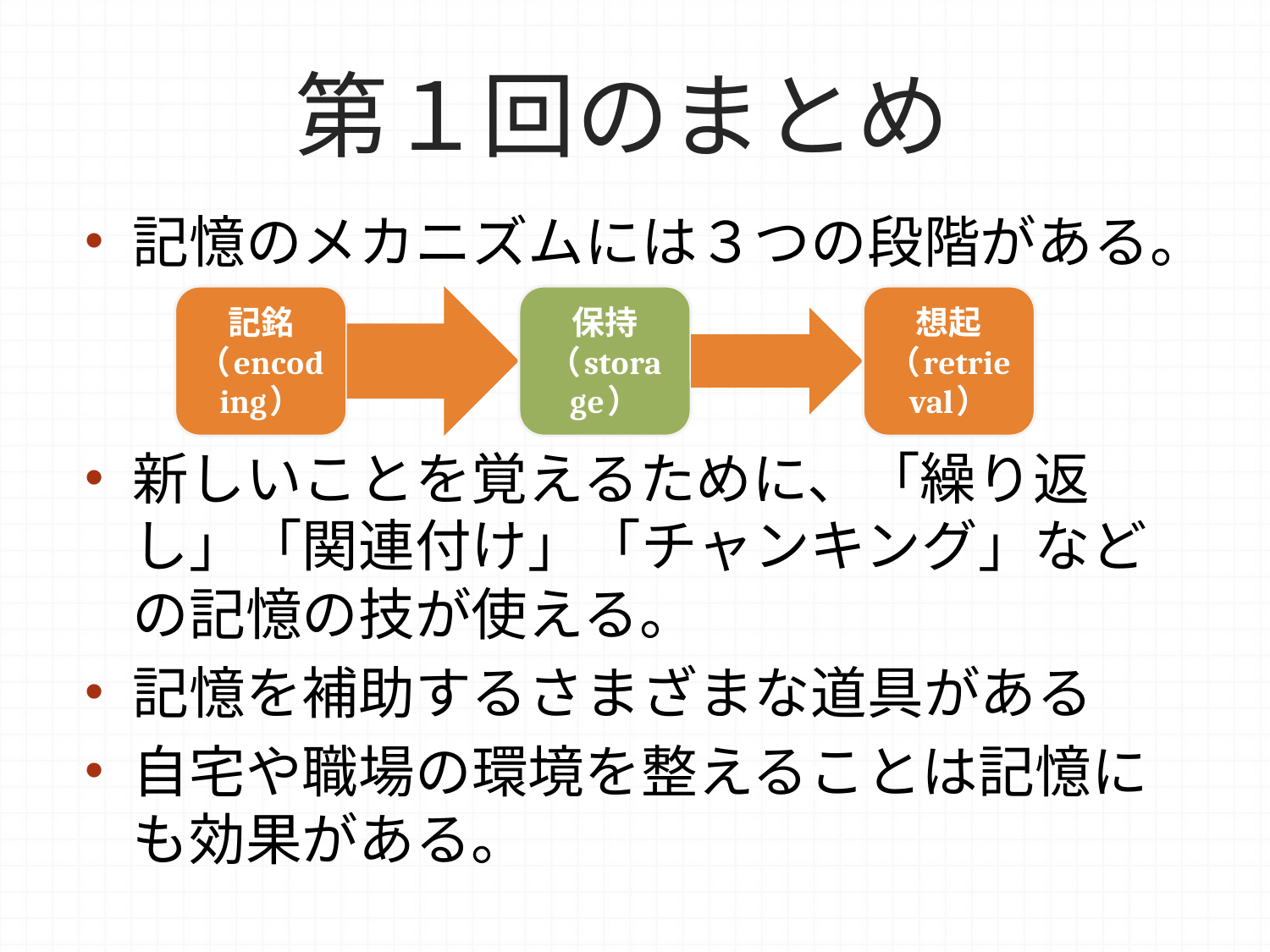

# 第１回のまとめ
記憶のメカニズムには３つの段階がある。

新しいことを覚えるために、「繰り返し」「関連付け」「チャンキング」などの記憶の技が使える。
記憶を補助するさまざまな道具がある
自宅や職場の環境を整えることは記憶にも効果がある。
記銘（encoding）
保持（storage）
想起（retrieval）
41